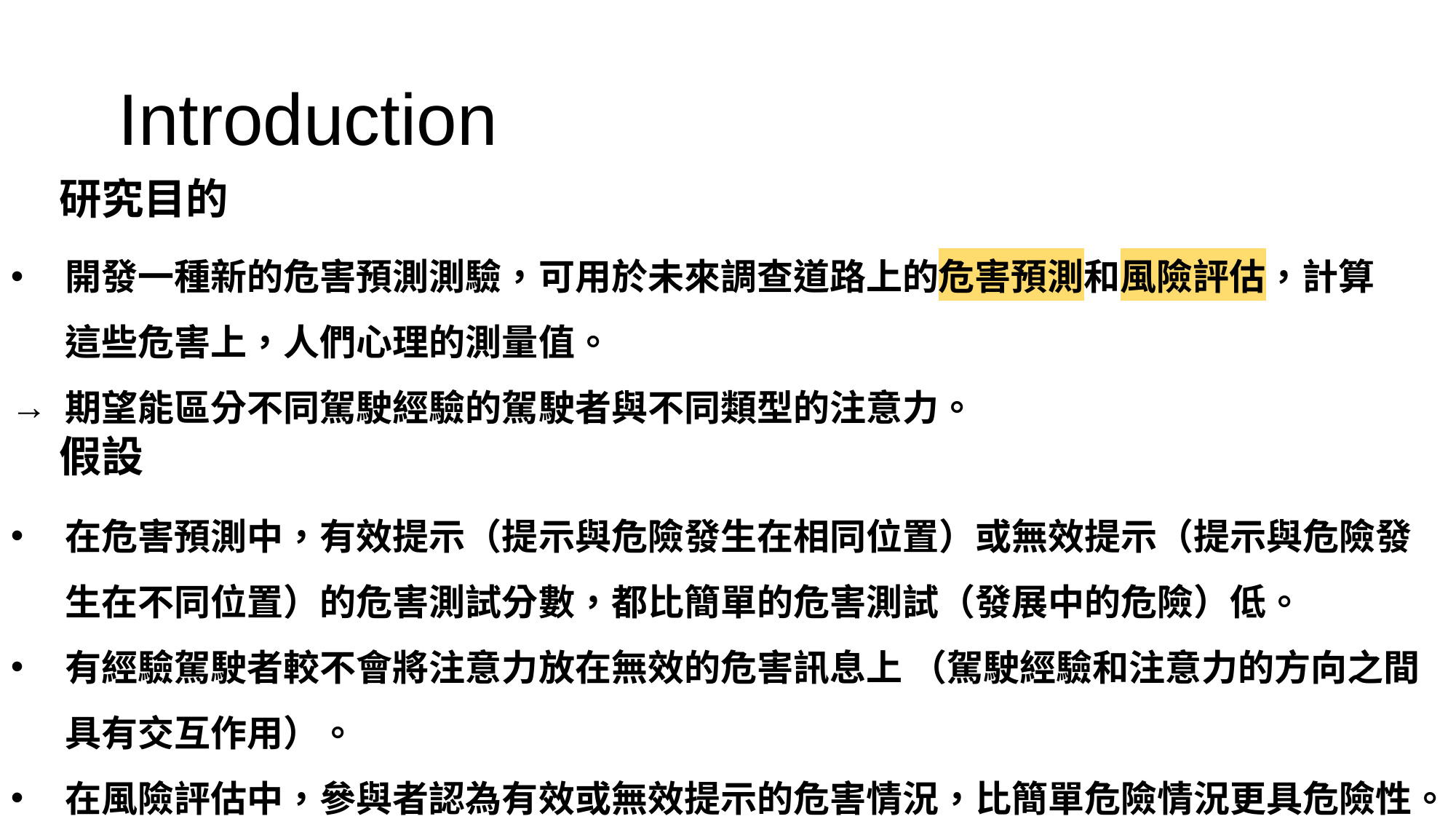

Introduction
研究目的
開發一種新的危害預測測驗，可用於未來調查道路上的危害預測和風險評估，計算這些危害上，人們心理的測量值。
期望能區分不同駕駛經驗的駕駛者與不同類型的注意力。
假設
在危害預測中，有效提示（提示與危險發生在相同位置）或無效提示（提示與危險發生在不同位置）的危害測試分數，都比簡單的危害測試（發展中的危險）低。
有經驗駕駛者較不會將注意力放在無效的危害訊息上 （駕駛經驗和注意力的方向之間具有交互作用）。
在風險評估中，參與者認為有效或無效提示的危害情況，比簡單危險情況更具危險性。